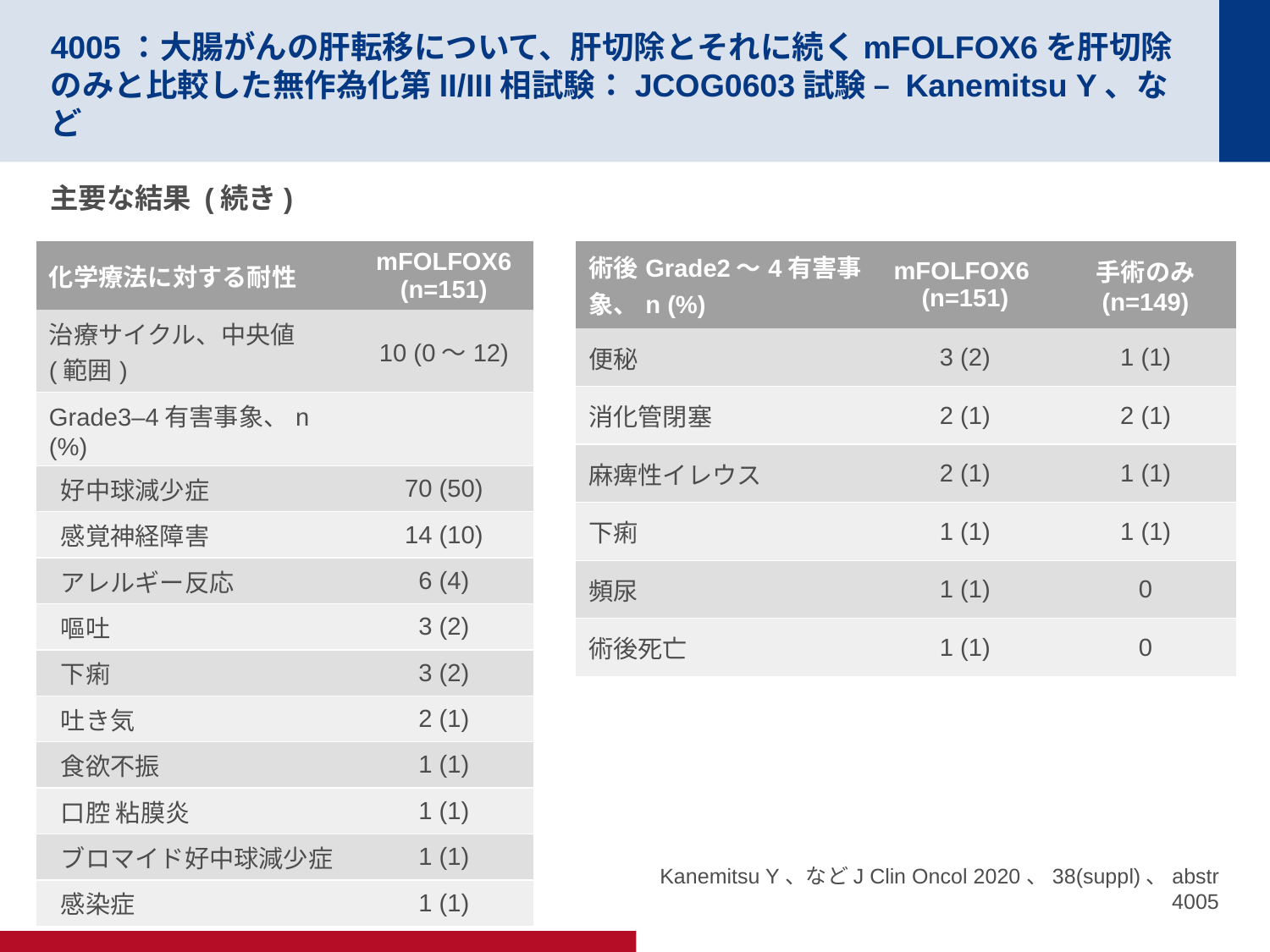

# 4005：大腸がんの肝転移について、肝切除とそれに続くmFOLFOX6を肝切除のみと比較した無作為化第II/III相試験：JCOG0603試験 – Kanemitsu Y、など
主要な結果 (続き)

| 術後Grade2～4有害事象、n (%) | mFOLFOX6 (n=151) | 手術のみ (n=149) |
| --- | --- | --- |
| 便秘 | 3 (2) | 1 (1) |
| 消化管閉塞 | 2 (1) | 2 (1) |
| 麻痺性イレウス | 2 (1) | 1 (1) |
| 下痢 | 1 (1) | 1 (1) |
| 頻尿 | 1 (1) | 0 |
| 術後死亡 | 1 (1) | 0 |
| 化学療法に対する耐性 | mFOLFOX6 (n=151) |
| --- | --- |
| 治療サイクル、中央値 (範囲) | 10 (0～12) |
| Grade3–4有害事象、n (%) |  |
| 好中球減少症 | 70 (50) |
| 感覚神経障害 | 14 (10) |
| アレルギー反応 | 6 (4) |
| 嘔吐 | 3 (2) |
| 下痢 | 3 (2) |
| 吐き気 | 2 (1) |
| 食欲不振 | 1 (1) |
| 口腔 粘膜炎 | 1 (1) |
| ブロマイド好中球減少症 | 1 (1) |
| 感染症 | 1 (1) |
Kanemitsu Y、などJ Clin Oncol 2020、38(suppl)、abstr 4005